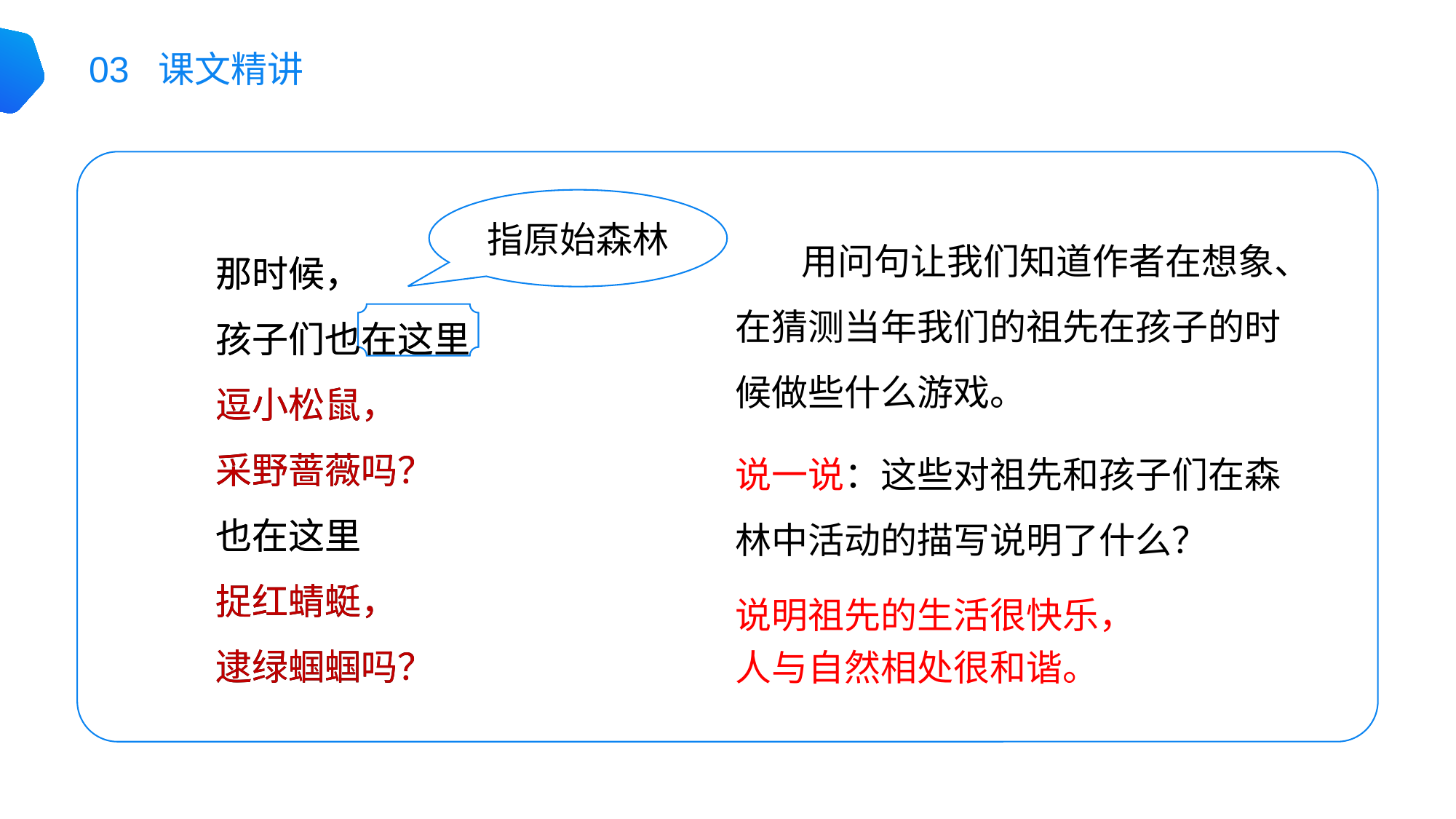

03  课文精讲
指原始森林
那时候，
孩子们也在这里
逗小松鼠，
采野蔷薇吗？
也在这里
捉红蜻蜓，
逮绿蝈蝈吗？
那时候，
孩子们也在这里
逗小松鼠，
采野蔷薇吗？
也在这里
捉红蜻蜓，
逮绿蝈蝈吗？
       用问句让我们知道作者在想象、在猜测当年我们的祖先在孩子的时候做些什么游戏。

说一说：这些对祖先和孩子们在森林中活动的描写说明了什么？
说明祖先的生活很快乐，人与自然相处很和谐。